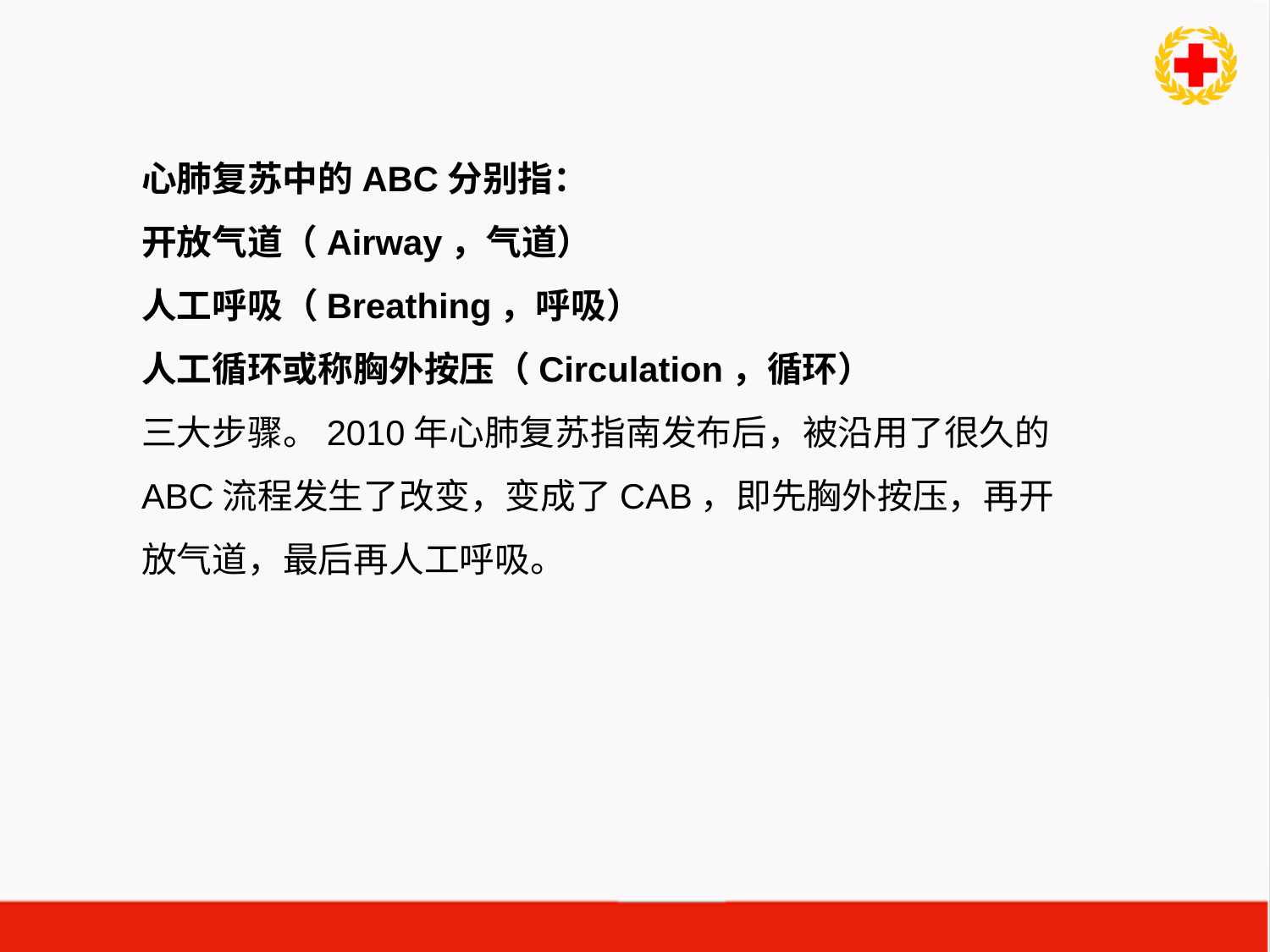

心肺复苏中的ABC分别指：
开放气道（Airway，气道）
人工呼吸（Breathing，呼吸）
人工循环或称胸外按压（Circulation，循环）
三大步骤。2010年心肺复苏指南发布后，被沿用了很久的ABC流程发生了改变，变成了CAB，即先胸外按压，再开放气道，最后再人工呼吸。